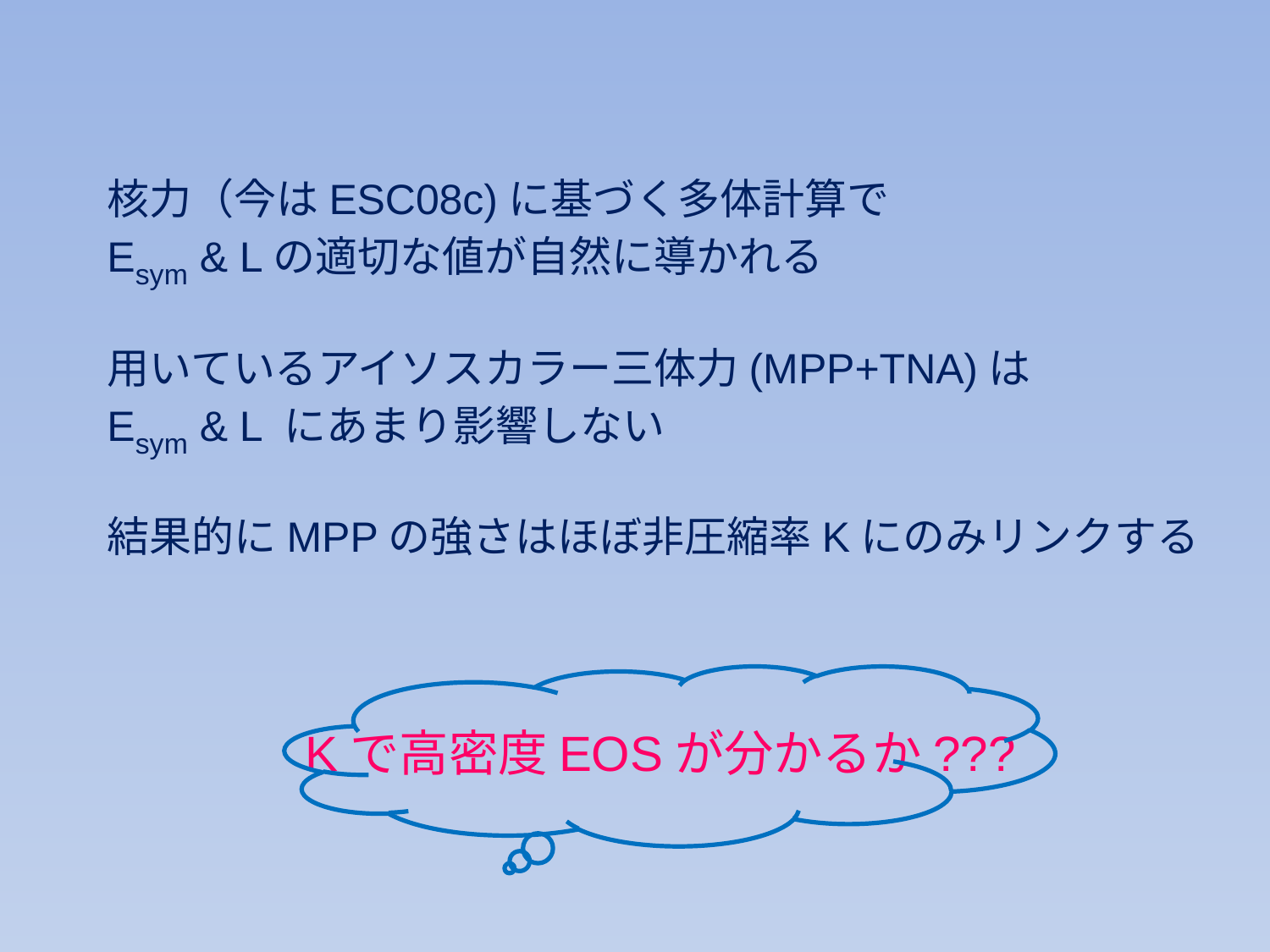

核力（今はESC08c)に基づく多体計算で
Esym & Lの適切な値が自然に導かれる

用いているアイソスカラー三体力(MPP+TNA)は
Esym & L にあまり影響しない

結果的にMPPの強さはほぼ非圧縮率Kにのみリンクする

Kで高密度EOSが分かるか???